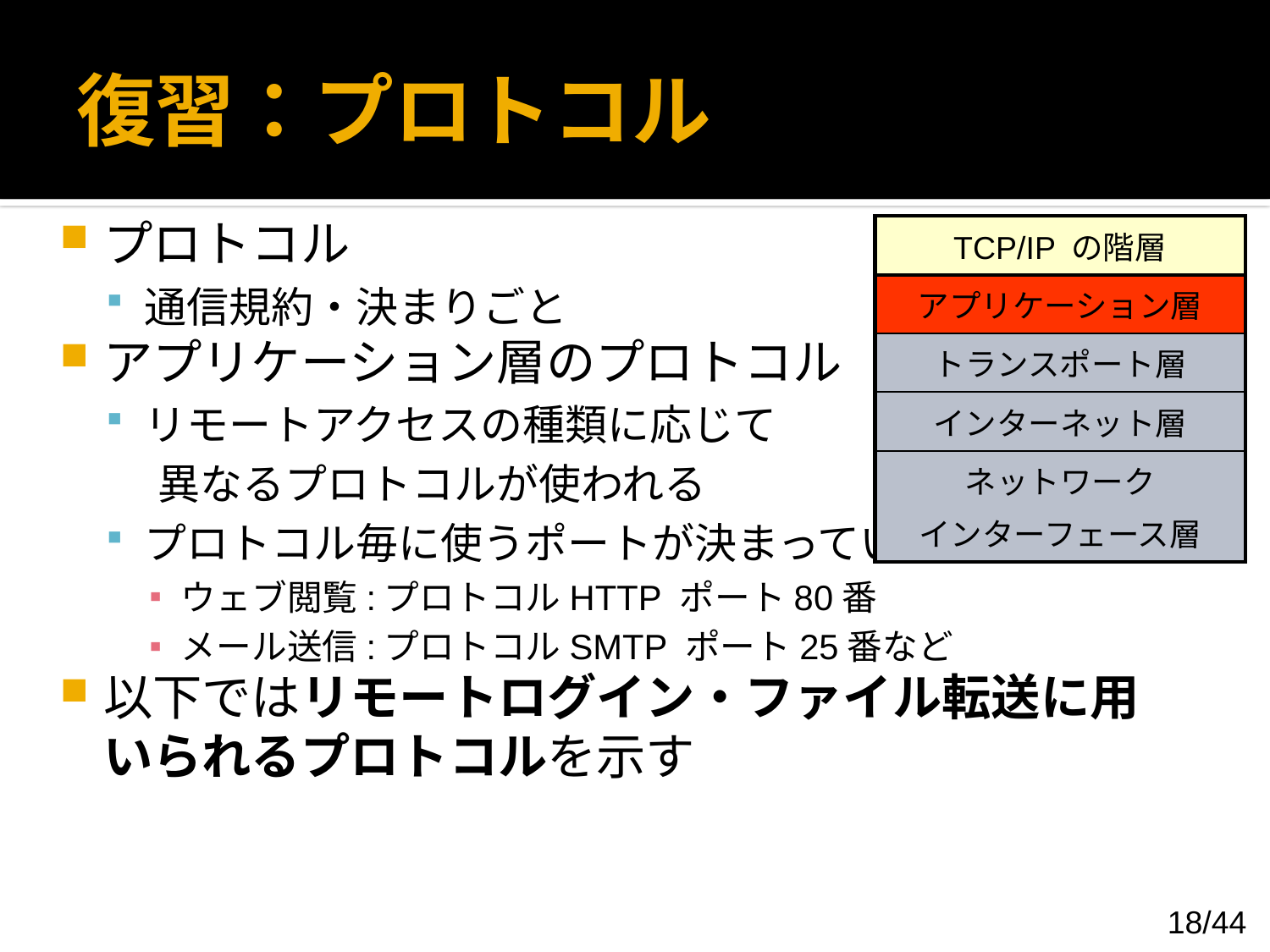

# 復習：プロトコル
プロトコル
通信規約・決まりごと
アプリケーション層のプロトコル
リモートアクセスの種類に応じて
　 異なるプロトコルが使われる
プロトコル毎に使うポートが決まっている
ウェブ閲覧:プロトコルHTTP ポート80番
メール送信:プロトコルSMTP ポート25番など
以下ではリモートログイン・ファイル転送に用いられるプロトコルを示す
| TCP/IP の階層 |
| --- |
| アプリケーション層 |
| トランスポート層 |
| インターネット層 |
| ネットワーク インターフェース層 |